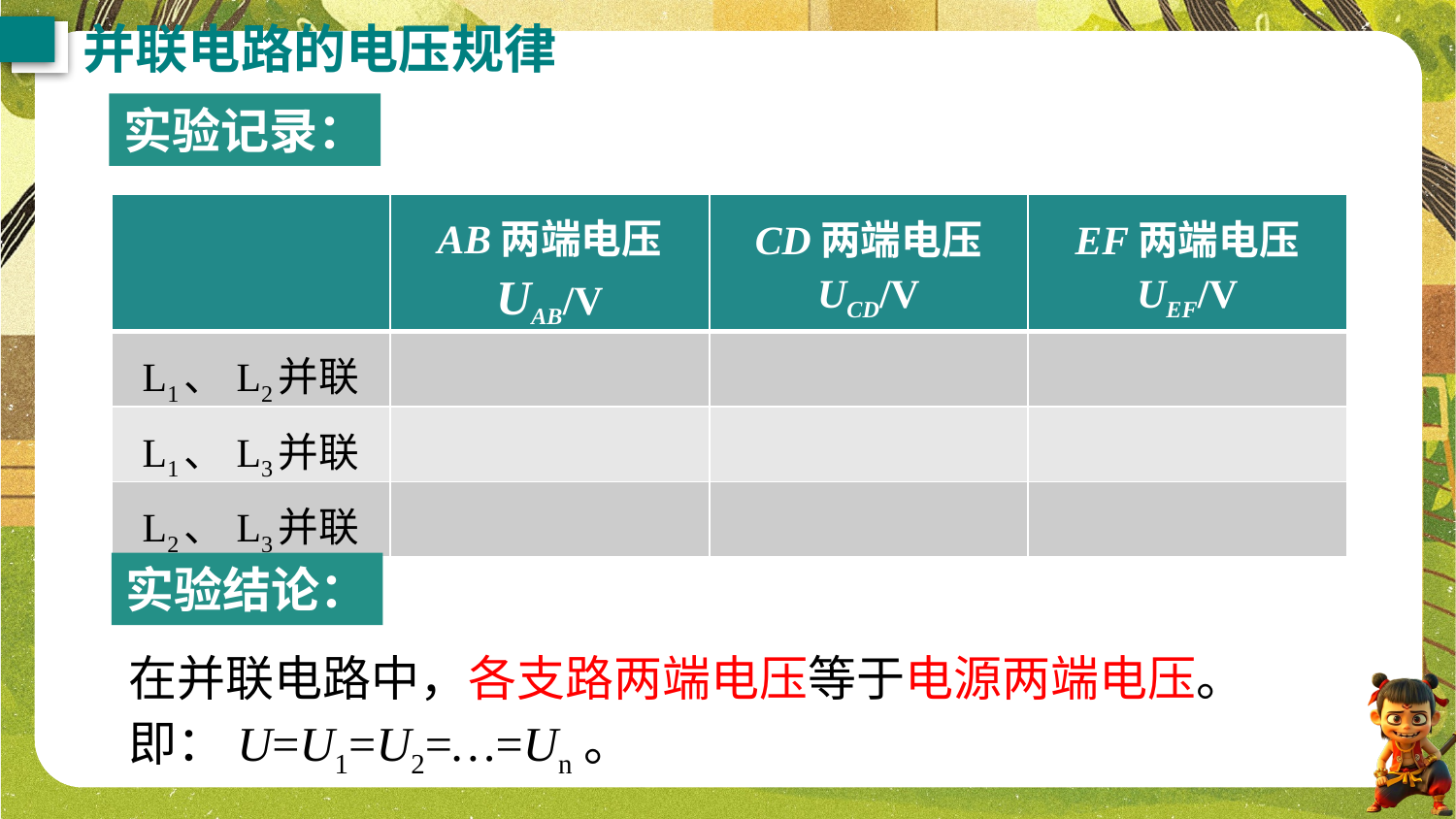

并联电路的电压规律

实验记录：
|  | AB两端电压 UAB/V | CD两端电压 UCD/V | EF两端电压 UEF/V |
| --- | --- | --- | --- |
| L1、L2并联 |  |  |  |
| L1、L3并联 |  |  |  |
| L2、L3并联 |  |  |  |
实验结论：
在并联电路中，各支路两端电压等于电源两端电压。
即：U=U1=U2=…=Un。